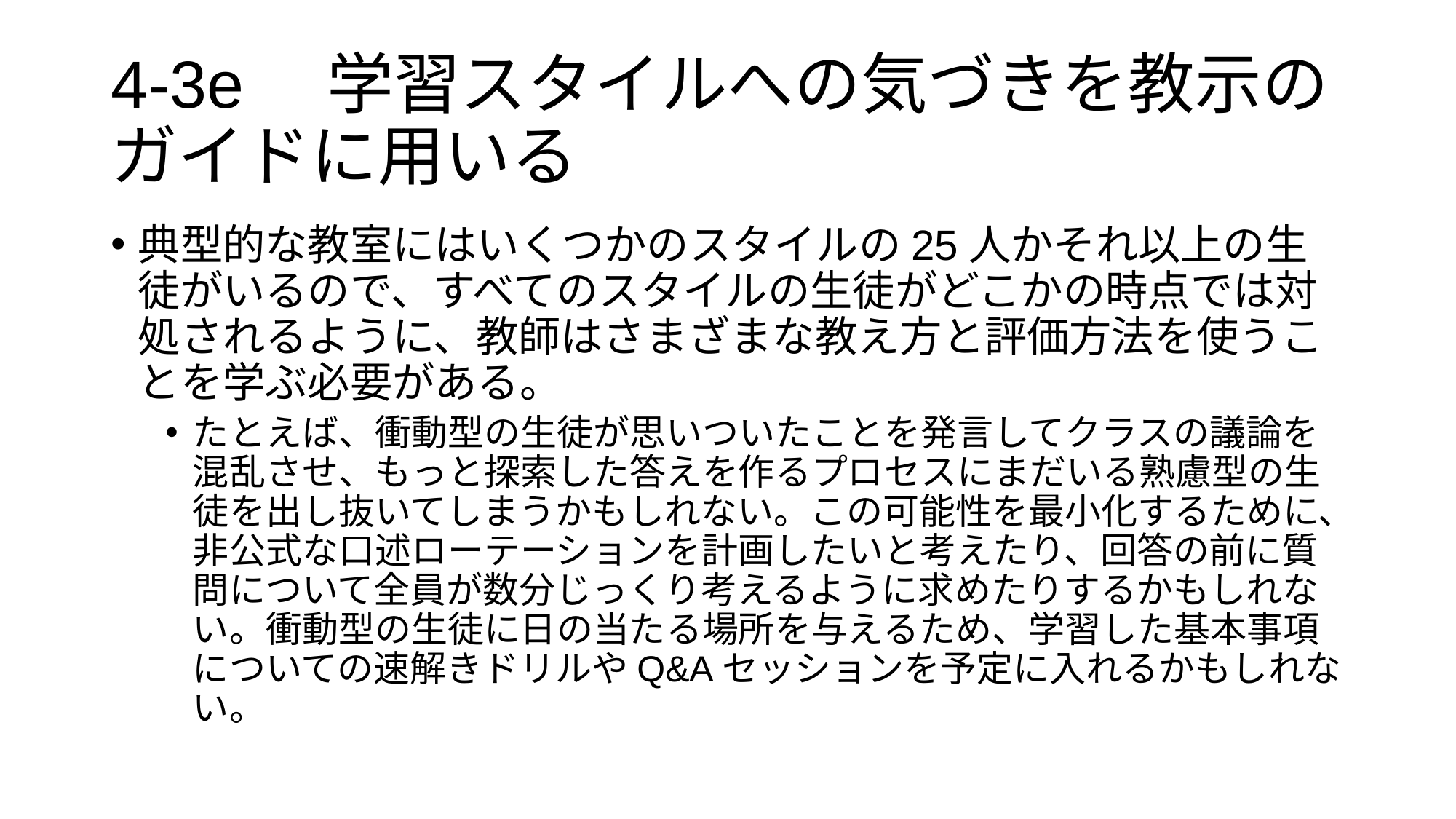

# 4-3e　学習スタイルへの気づきを教示のガイドに用いる
典型的な教室にはいくつかのスタイルの25人かそれ以上の生徒がいるので、すべてのスタイルの生徒がどこかの時点では対処されるように、教師はさまざまな教え方と評価方法を使うことを学ぶ必要がある。
たとえば、衝動型の生徒が思いついたことを発言してクラスの議論を混乱させ、もっと探索した答えを作るプロセスにまだいる熟慮型の生徒を出し抜いてしまうかもしれない。この可能性を最小化するために、非公式な口述ローテーションを計画したいと考えたり、回答の前に質問について全員が数分じっくり考えるように求めたりするかもしれない。衝動型の生徒に日の当たる場所を与えるため、学習した基本事項についての速解きドリルやQ&Aセッションを予定に入れるかもしれない。